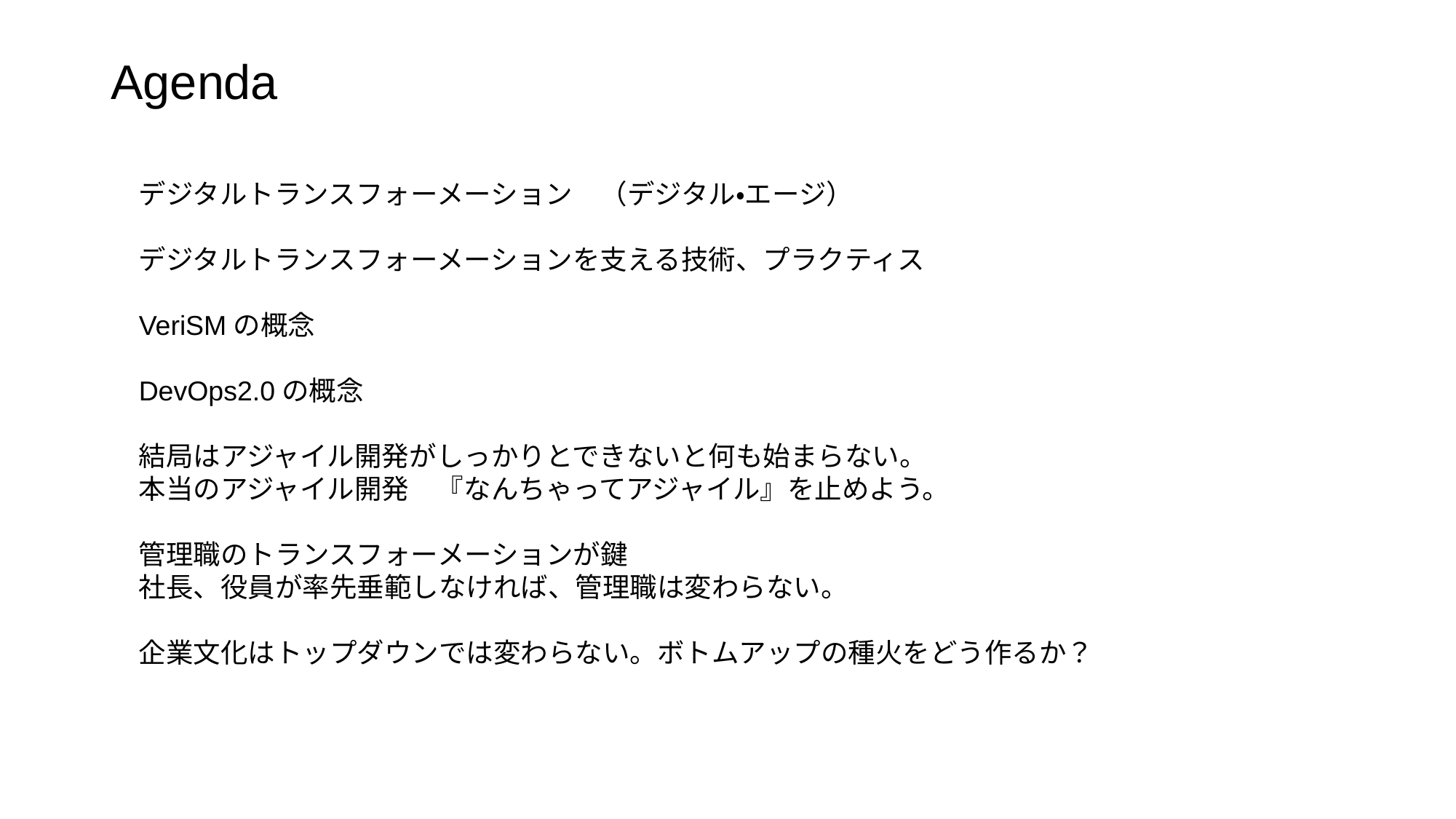

# Agenda
デジタルトランスフォーメーション　（デジタル・エージ）

デジタルトランスフォーメーションを支える技術、プラクティス

VeriSMの概念

DevOps2.0の概念

結局はアジャイル開発がしっかりとできないと何も始まらない。
本当のアジャイル開発　『なんちゃってアジャイル』を止めよう。

管理職のトランスフォーメーションが鍵
社長、役員が率先垂範しなければ、管理職は変わらない。

企業文化はトップダウンでは変わらない。ボトムアップの種火をどう作るか？